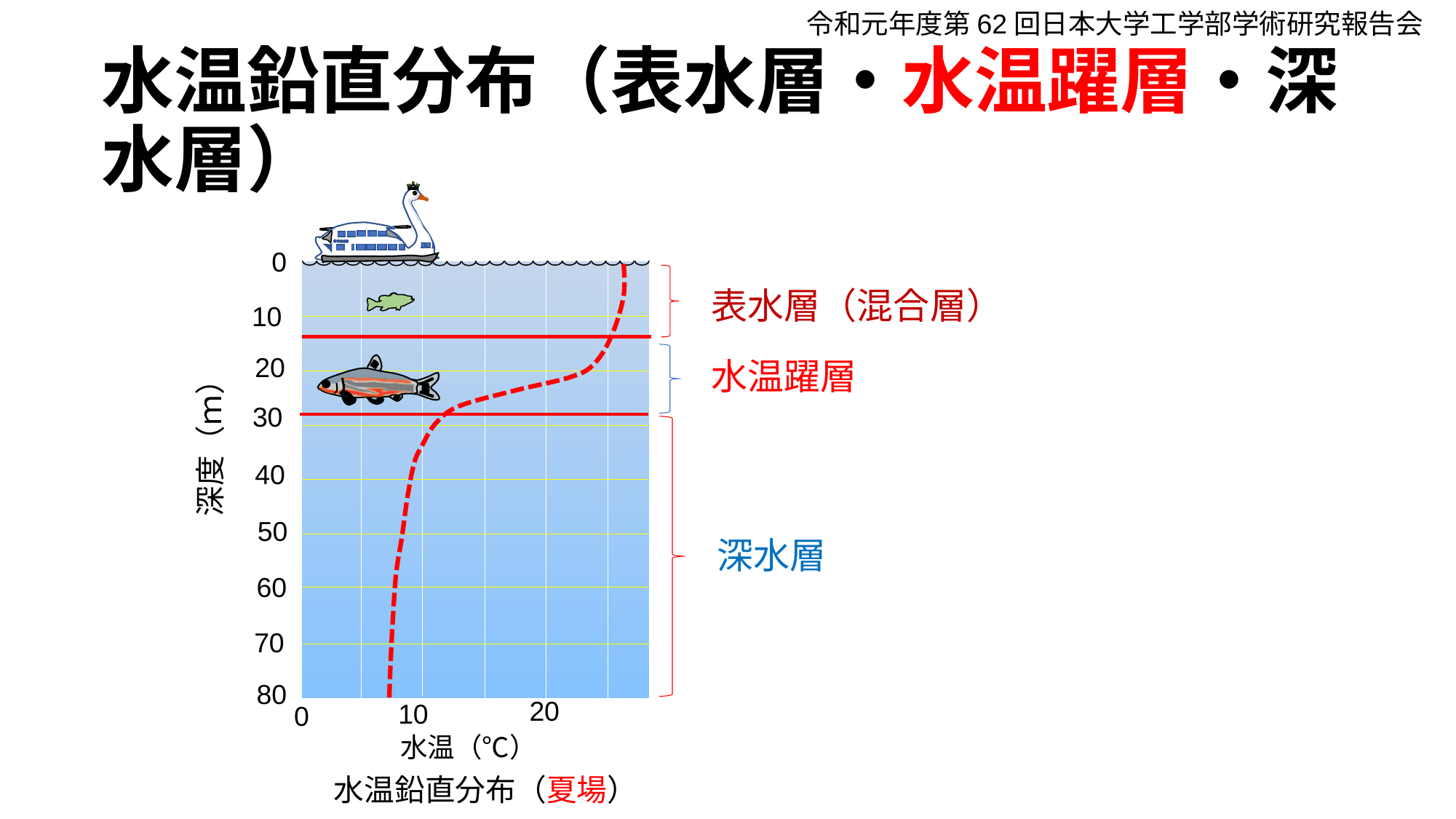

令和元年度第62回日本大学工学部学術研究報告会
# 水温鉛直分布（表水層・水温躍層・深水層）

0

表水層（混合層）
10

20
水温躍層
30
深度（ｍ）

40
50
深水層
60
70
80
20
10
0
水温（℃）
水温鉛直分布（夏場）